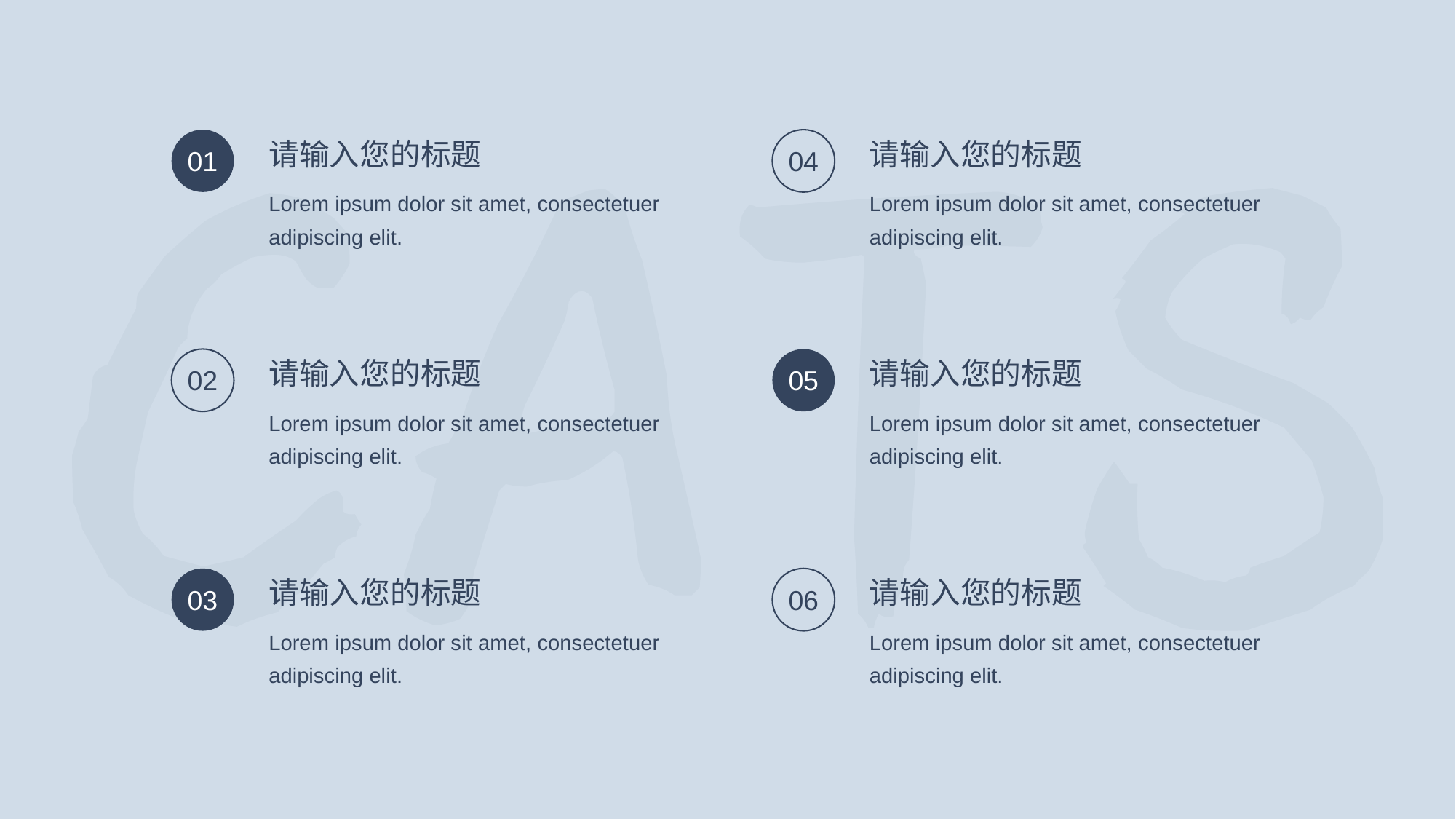

请输入您的标题

请输入您的标题
01
04
Lorem ipsum dolor sit amet, consectetuer adipiscing elit.
Lorem ipsum dolor sit amet, consectetuer adipiscing elit.

请输入您的标题

请输入您的标题
02
05
Lorem ipsum dolor sit amet, consectetuer adipiscing elit.
Lorem ipsum dolor sit amet, consectetuer adipiscing elit.

请输入您的标题

请输入您的标题
03
06
Lorem ipsum dolor sit amet, consectetuer adipiscing elit.
Lorem ipsum dolor sit amet, consectetuer adipiscing elit.